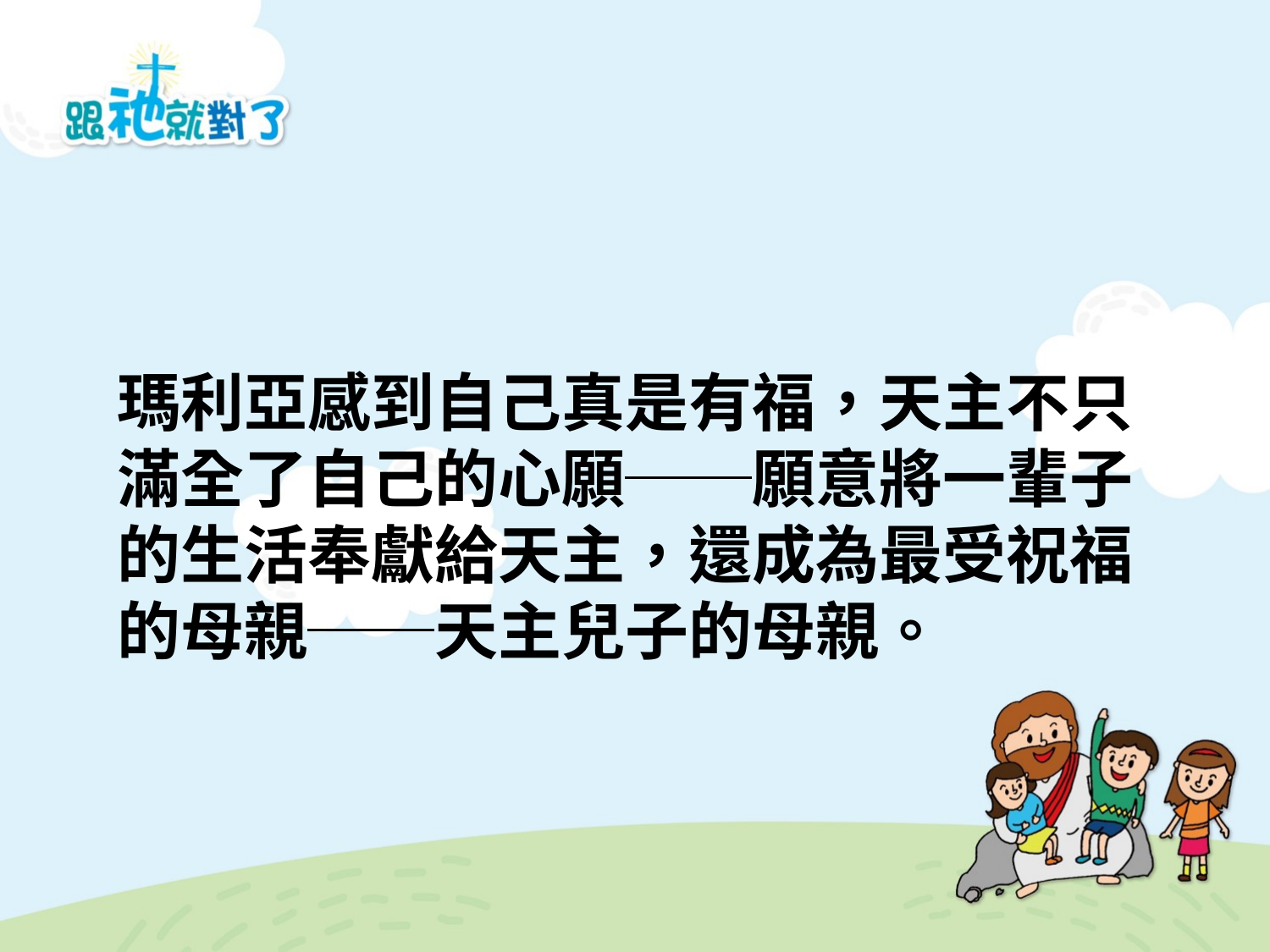

瑪利亞感到自己真是有福，天主不只滿全了自己的心願──願意將一輩子的生活奉獻給天主，還成為最受祝福的母親──天主兒子的母親。